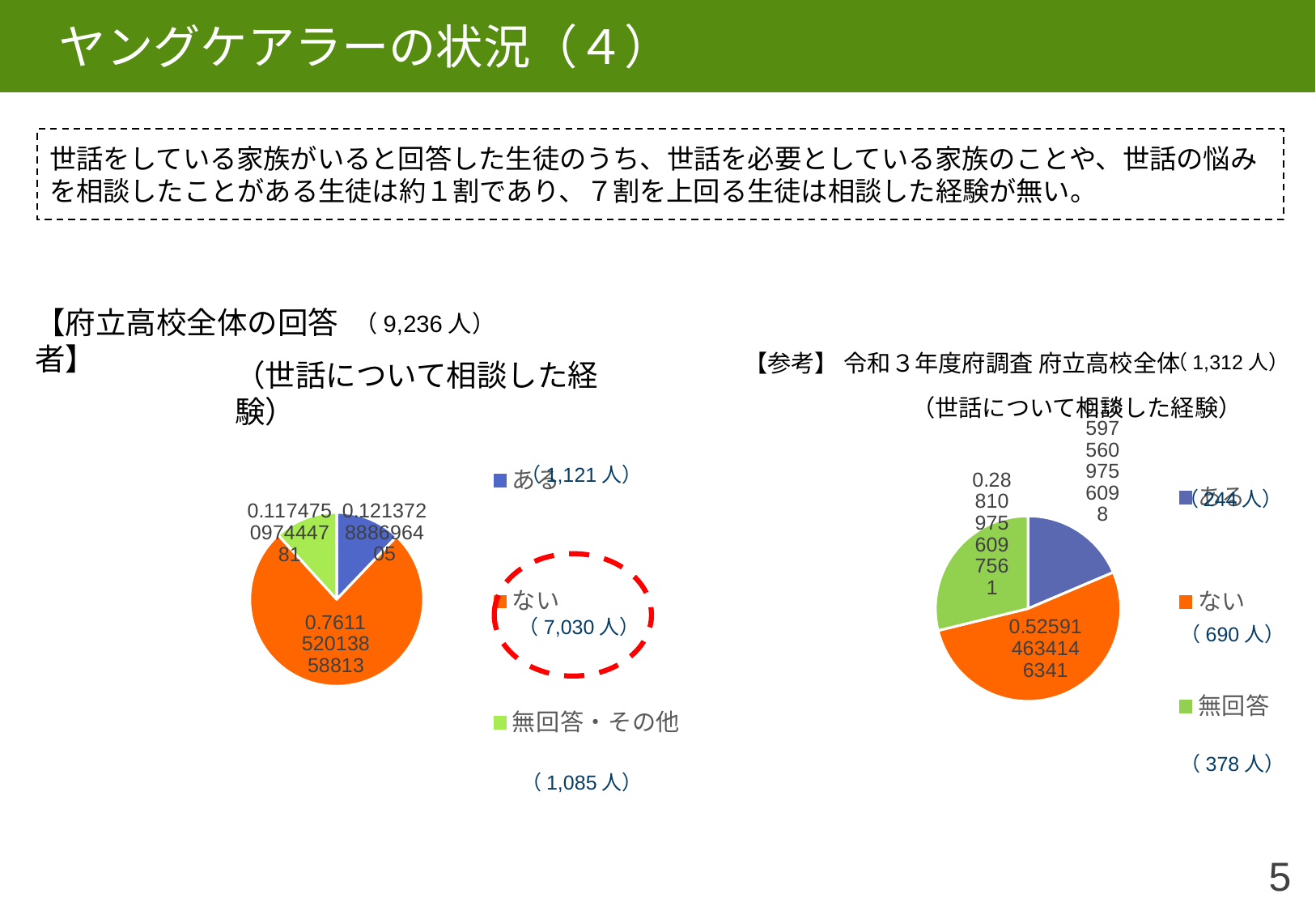

ヤングケアラーの状況（４）
世話をしている家族がいると回答した生徒のうち、世話を必要としている家族のことや、世話の悩みを相談したことがある生徒は約１割であり、７割を上回る生徒は相談した経験が無い。
【府立高校全体の回答者】

### Chart

| Category | 回答数 |
|---|---|
| ある | 0.12137288869640538 |
| ない | 0.7611520138588134 |
| 無回答・その他 | 0.1174750974447813 |
（世話について相談した経験）
（9,236人）
【参考】 令和３年度府調査 府立高校全体

### Chart

| Category | 回答数 |
|---|---|
| ある | 0.18597560975609756 |
| ない | 0.5259146341463414 |
| 無回答 | 0.28810975609756095 |
（世話について相談した経験）
（1,312人）
（1,121人）

（244人）

（7,030人）

（690人）

（378人）

（1,085人）

5